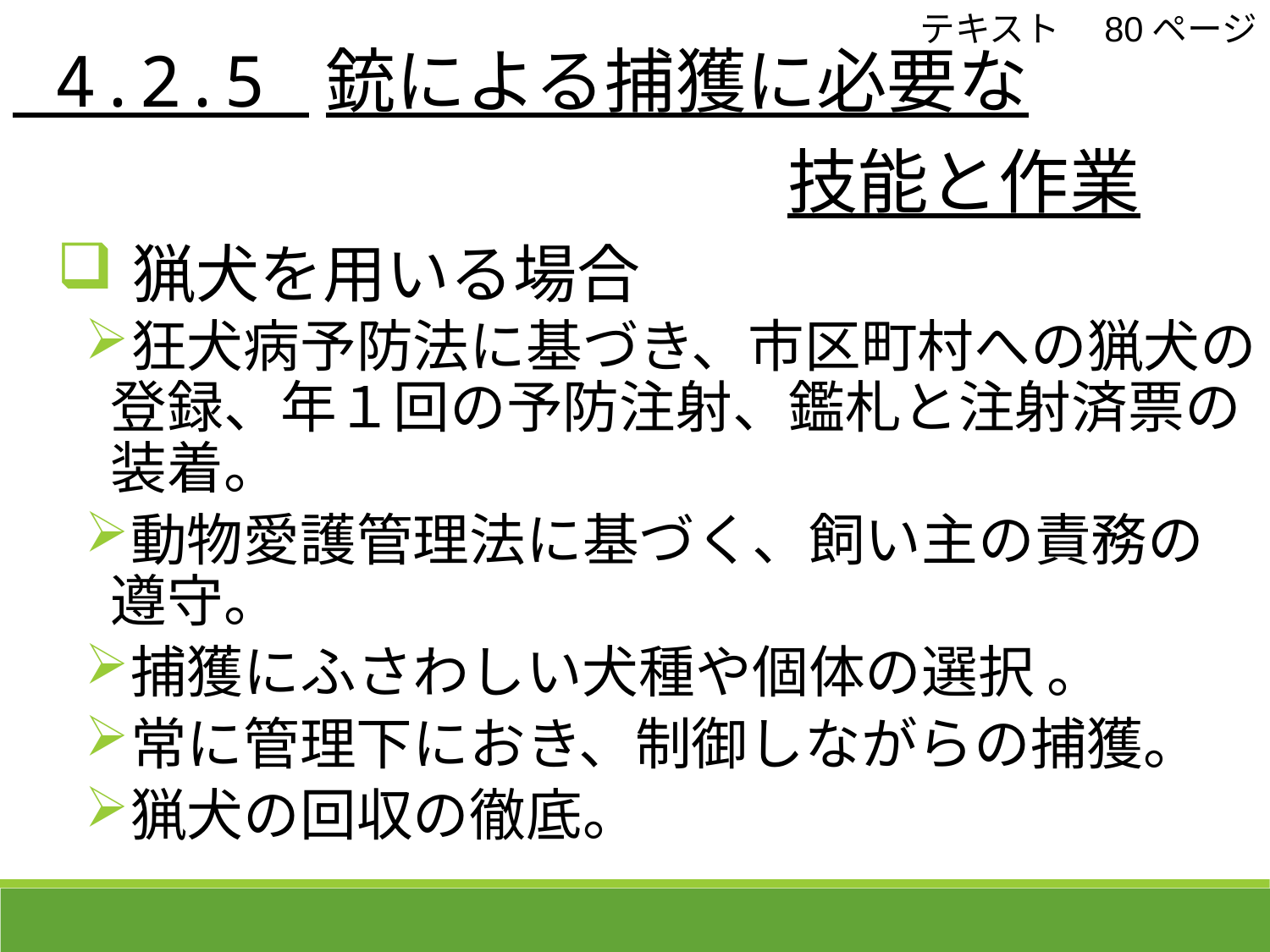

4.2.5 銃による捕獲に必要な
　　　　　　　　　　　技能と作業
テキスト　80ページ
猟犬を用いる場合
狂犬病予防法に基づき、市区町村への猟犬の登録、年１回の予防注射、鑑札と注射済票の装着。
動物愛護管理法に基づく、飼い主の責務の遵守。
捕獲にふさわしい犬種や個体の選択 。
常に管理下におき、制御しながらの捕獲。
猟犬の回収の徹底。